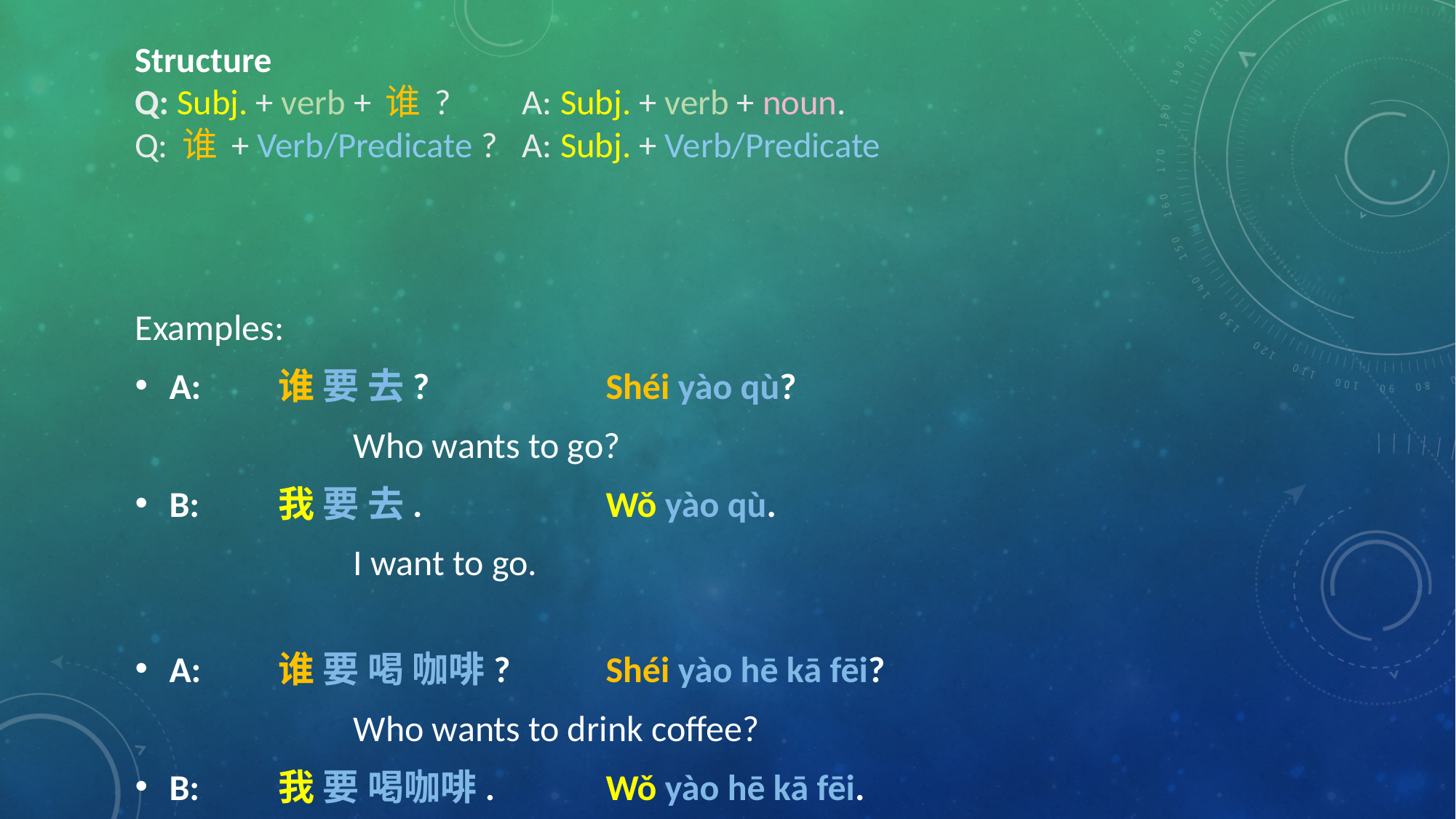

# Structure Q: Subj. + verb + 谁 ?		A: Subj. + verb + noun. Q: 谁 + Verb/Predicate ? 	A: Subj. + Verb/Predicate
Examples:
A: 	谁 要 去?		Shéi yào qù?
		Who wants to go?
B: 	我 要 去.		Wǒ yào qù.
		I want to go.

A: 	谁 要 喝 咖啡?	Shéi yào hē kā fēi?
		Who wants to drink coffee?
B: 	我 要 喝咖啡.		Wǒ yào hē kā fēi.
		I want to drink coffee.